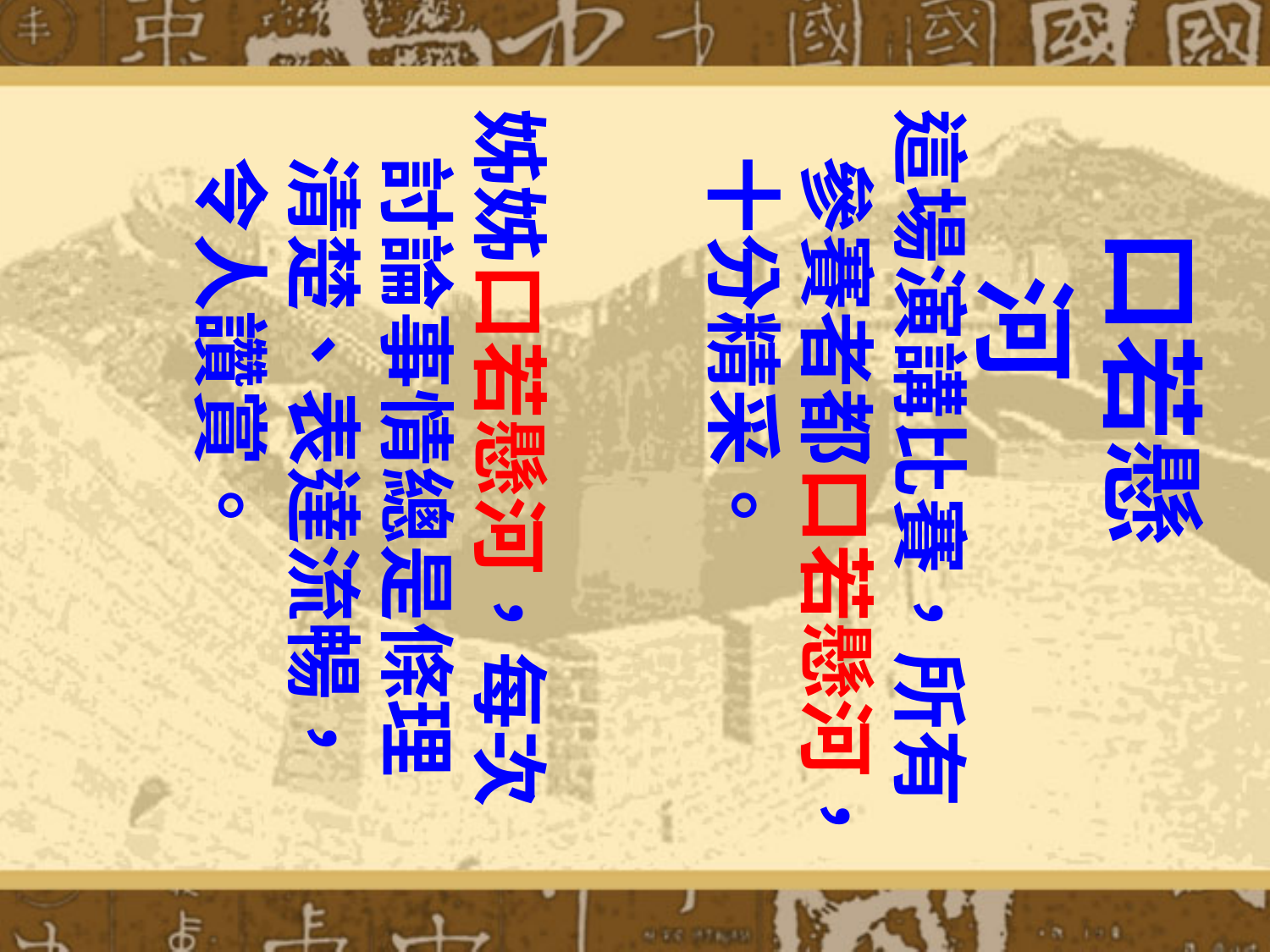

姊姊口若懸河，每次討論事情總是條理清楚、表達流暢，令人讚賞。
這場演講比賽，所有參賽者都口若懸河，十分精采。
口若懸河